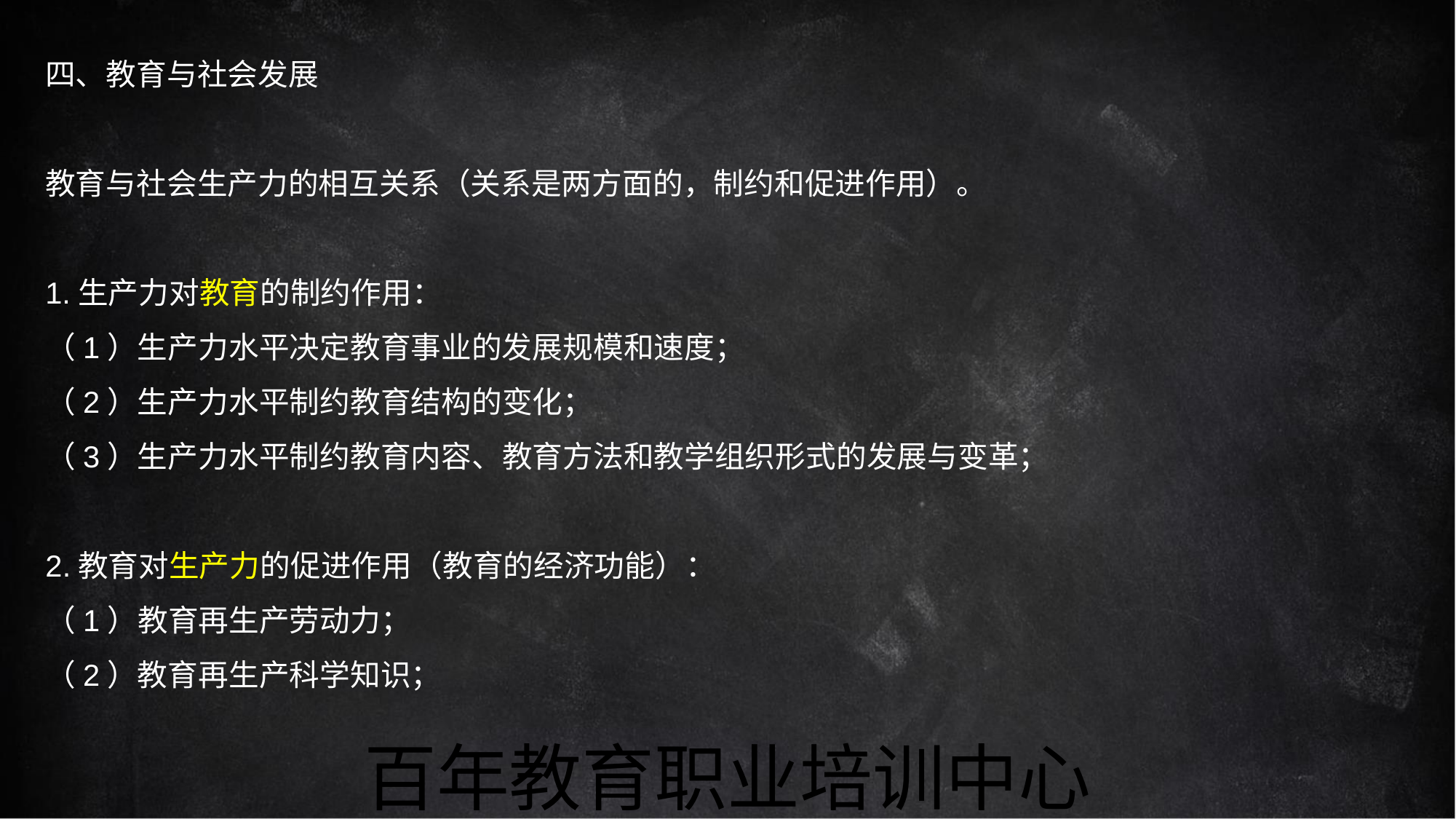

四、教育与社会发展
教育与社会生产力的相互关系（关系是两方面的，制约和促进作用）。
1.生产力对教育的制约作用：
（1）生产力水平决定教育事业的发展规模和速度；
（2）生产力水平制约教育结构的变化；
（3）生产力水平制约教育内容、教育方法和教学组织形式的发展与变革；
2.教育对生产力的促进作用（教育的经济功能）：
（1）教育再生产劳动力；
（2）教育再生产科学知识；
百年教育职业培训中心